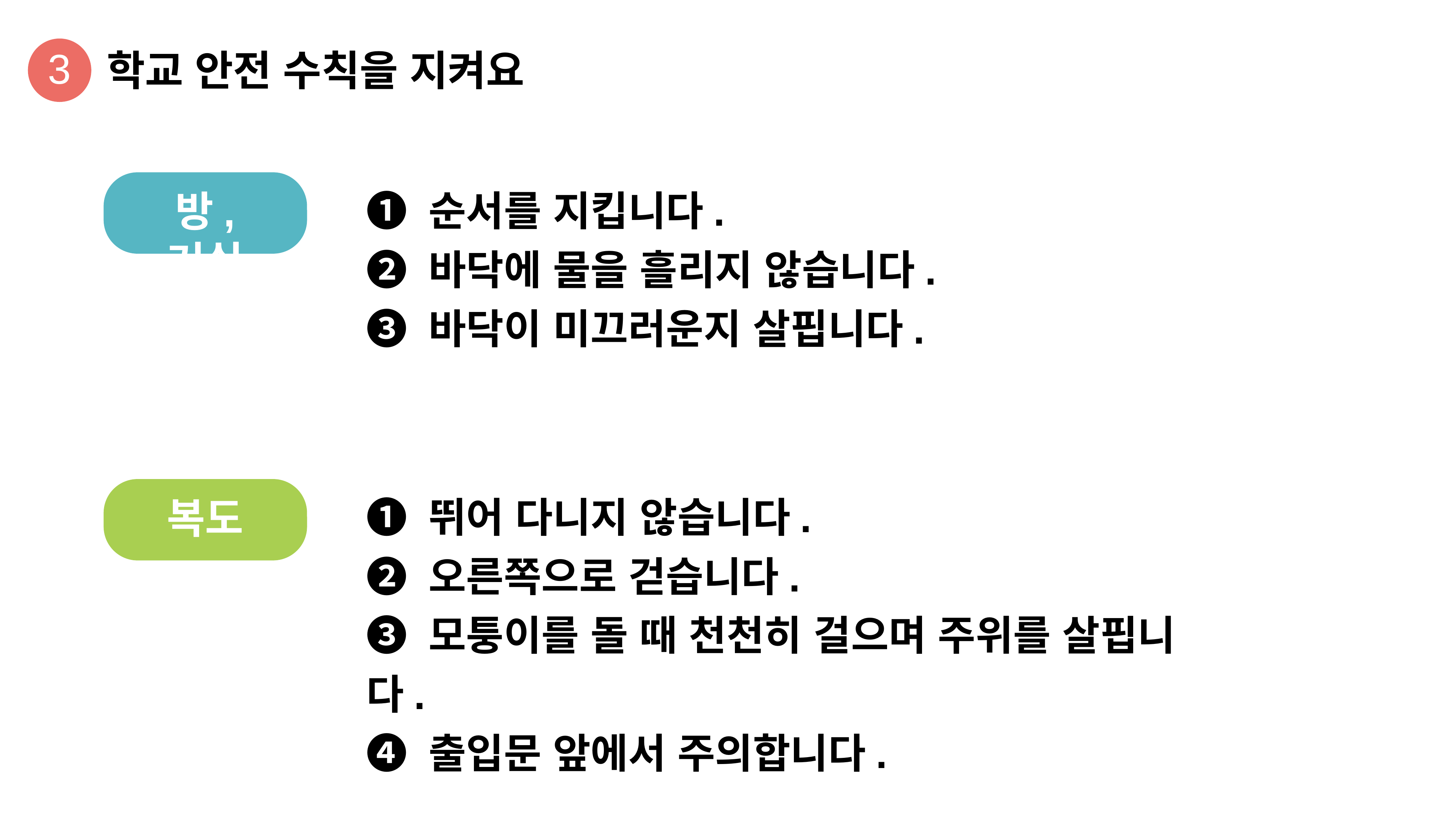

3
학교 안전 수칙을 지켜요

➊ 순서를 지킵니다.
➋ 바닥에 물을 흘리지 않습니다.
➌ 바닥이 미끄러운지 살핍니다.
방, 거실

➊ 뛰어 다니지 않습니다.
➋ 오른쪽으로 걷습니다.
➌ 모퉁이를 돌 때 천천히 걸으며 주위를 살핍니다.
➍ 출입문 앞에서 주의합니다.
복도